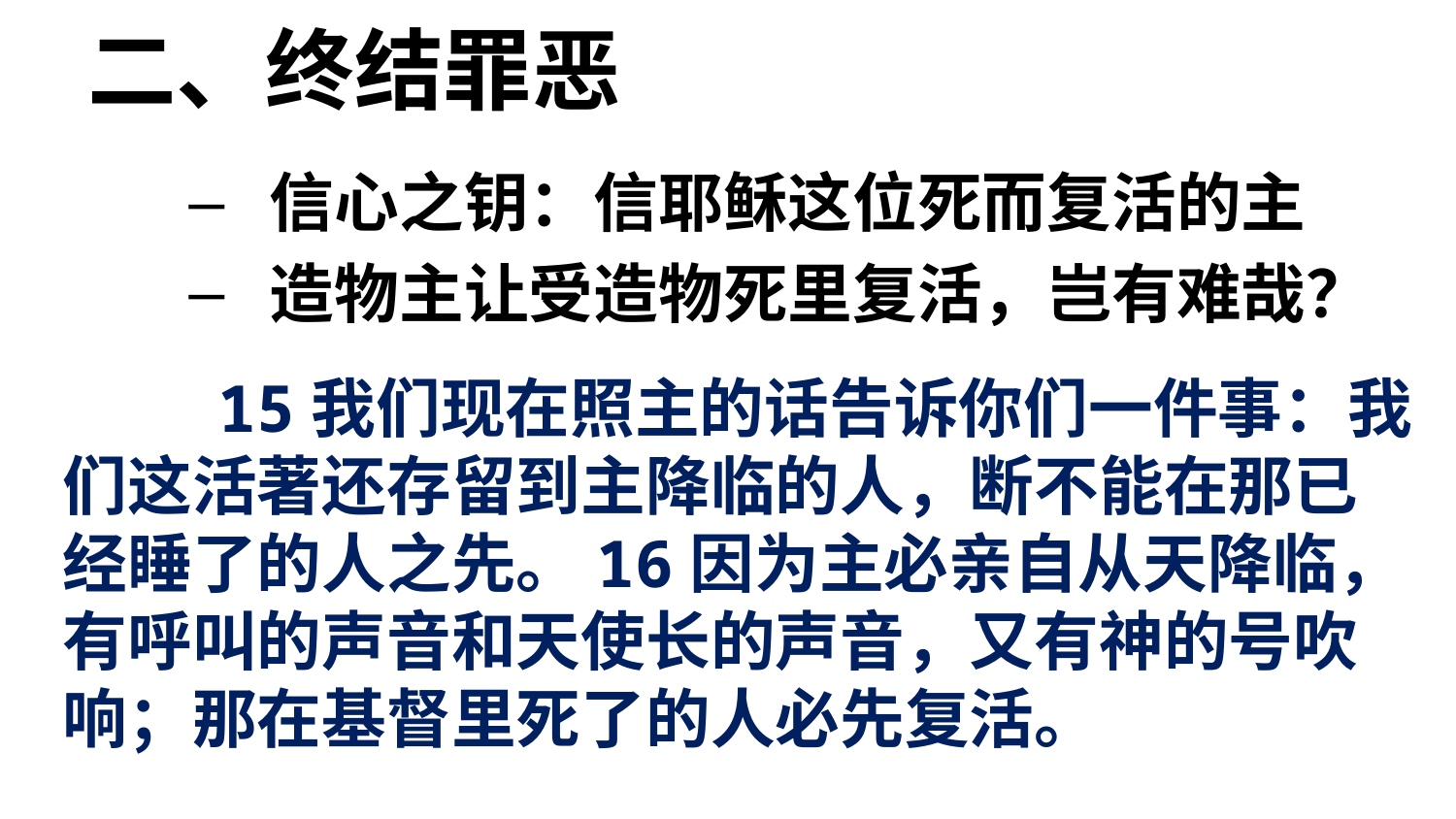

# 二、终结罪恶
  信心之钥：信耶稣这位死而复活的主
  造物主让受造物死里复活，岂有难哉？
    15我们现在照主的话告诉你们一件事：我们这活著还存留到主降临的人，断不能在那已经睡了的人之先。16因为主必亲自从天降临，有呼叫的声音和天使长的声音，又有神的号吹响；那在基督里死了的人必先复活。